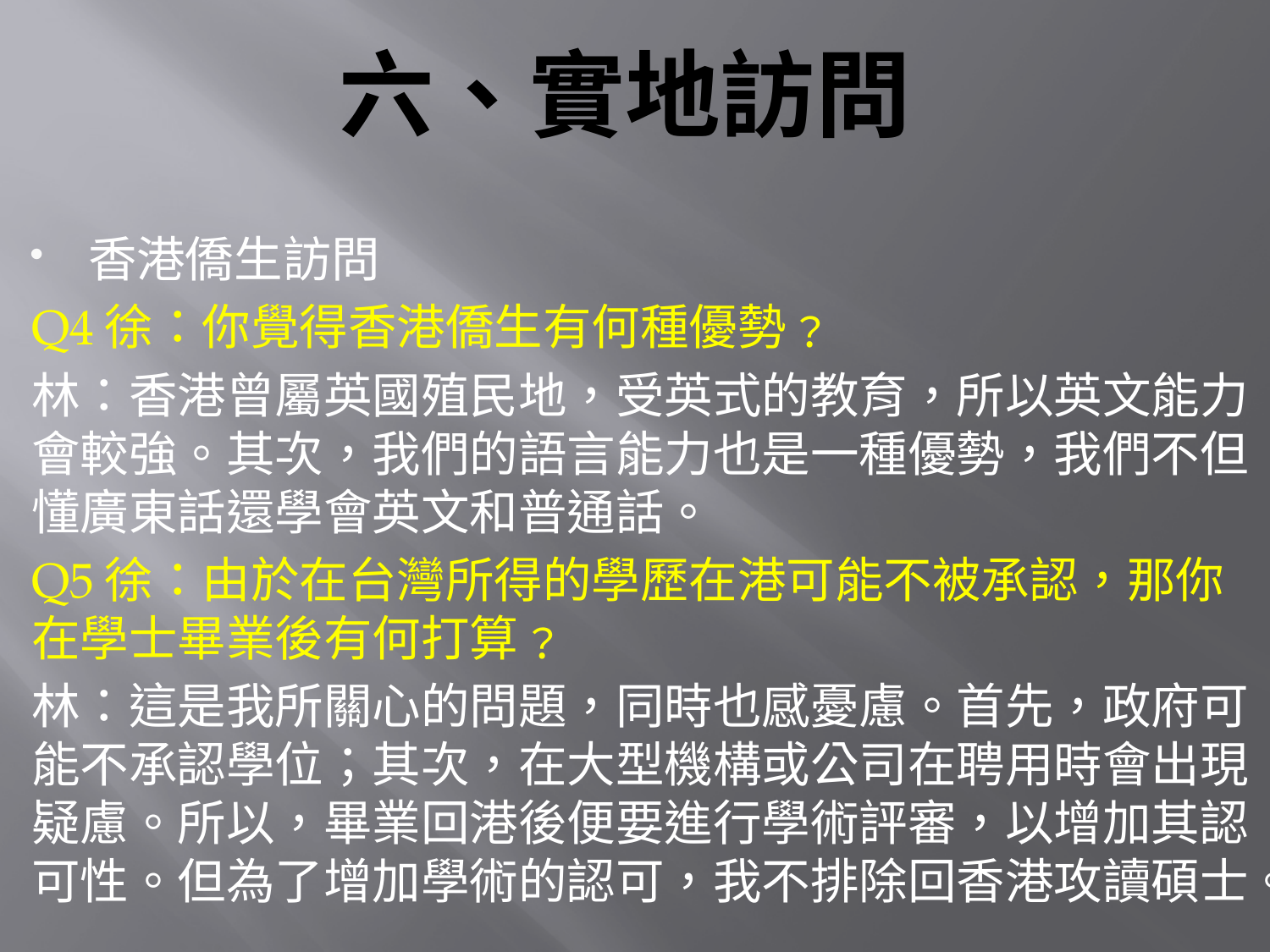

# 六、實地訪問
香港僑生訪問
Q4徐：你覺得香港僑生有何種優勢﹖
林：香港曾屬英國殖民地，受英式的教育，所以英文能力會較強。其次，我們的語言能力也是一種優勢，我們不但懂廣東話還學會英文和普通話。
Q5徐：由於在台灣所得的學歷在港可能不被承認，那你在學士畢業後有何打算﹖
林：這是我所關心的問題，同時也感憂慮。首先，政府可能不承認學位；其次，在大型機構或公司在聘用時會出現疑慮。所以，畢業回港後便要進行學術評審，以增加其認可性。但為了增加學術的認可，我不排除回香港攻讀碩士。